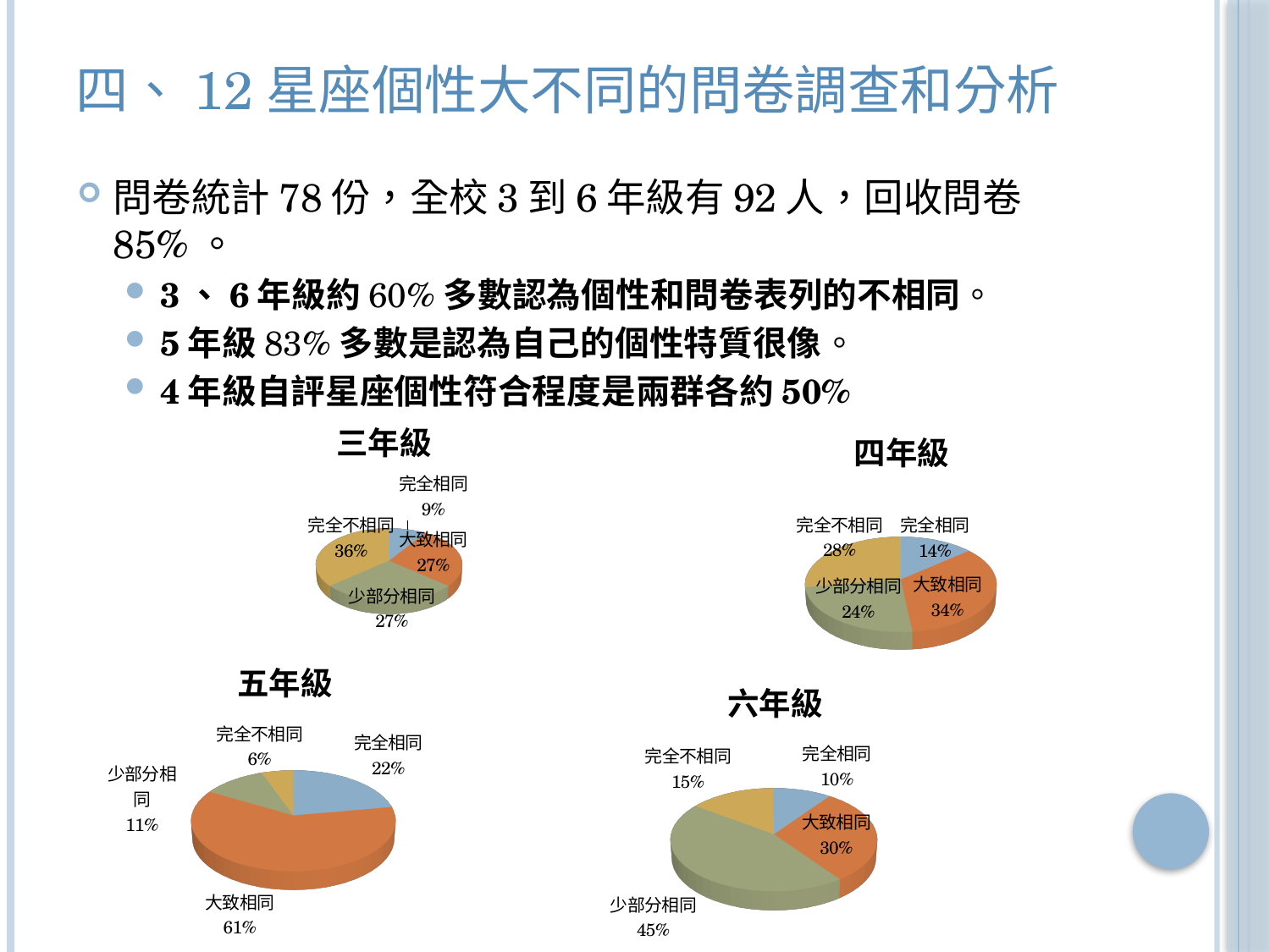

# 四、12星座個性大不同的問卷調查和分析
問卷統計78份，全校3到6年級有92人，回收問卷85%。
3、6年級約60%多數認為個性和問卷表列的不相同。
5年級83%多數是認為自己的個性特質很像。
4年級自評星座個性符合程度是兩群各約50%

[unsupported chart]

[unsupported chart]

[unsupported chart]

[unsupported chart]